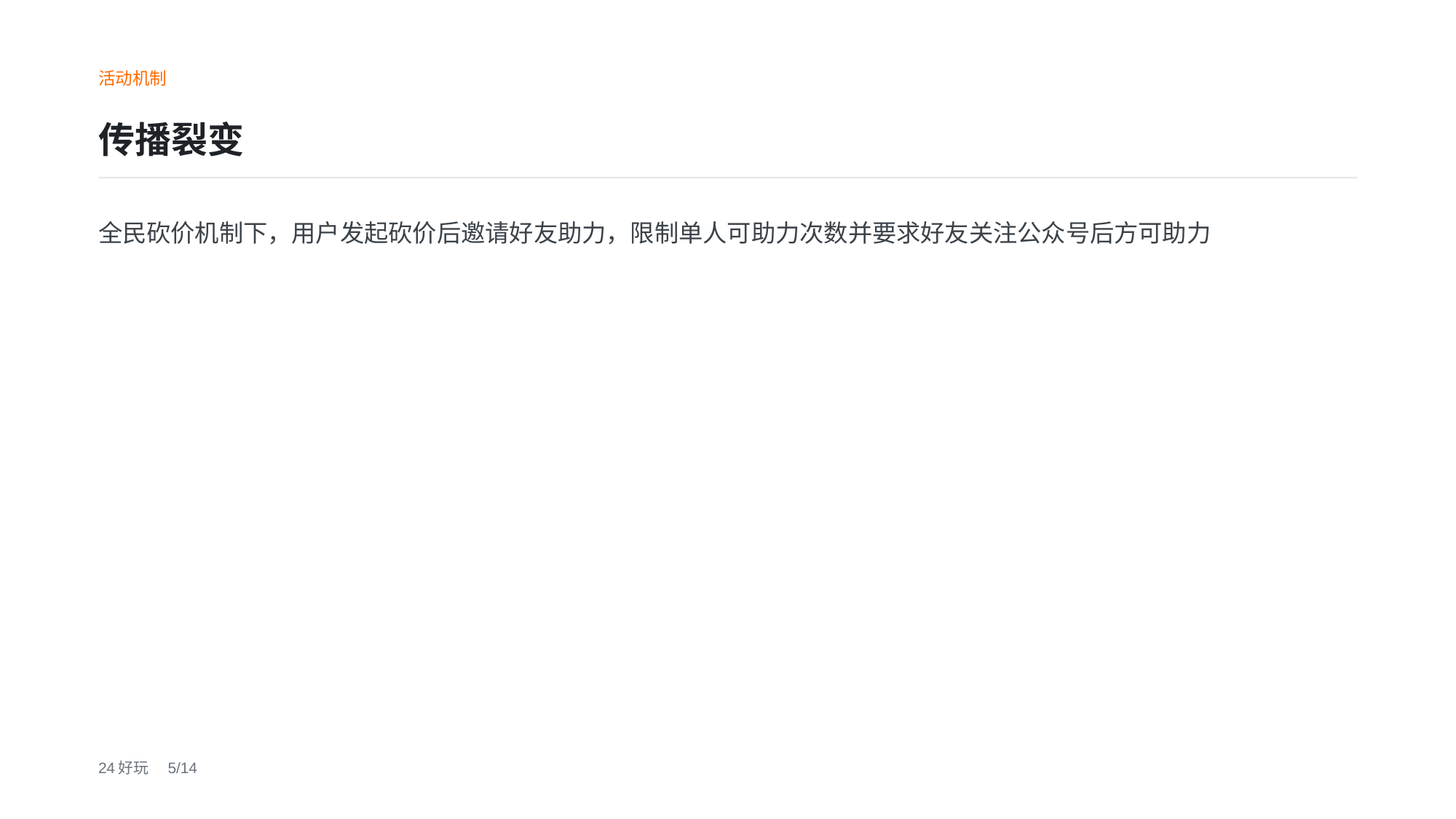

活动机制
传播裂变

全民砍价机制下，用户发起砍价后邀请好友助力，限制单人可助力次数并要求好友关注公众号后方可助力
24好玩　5/14